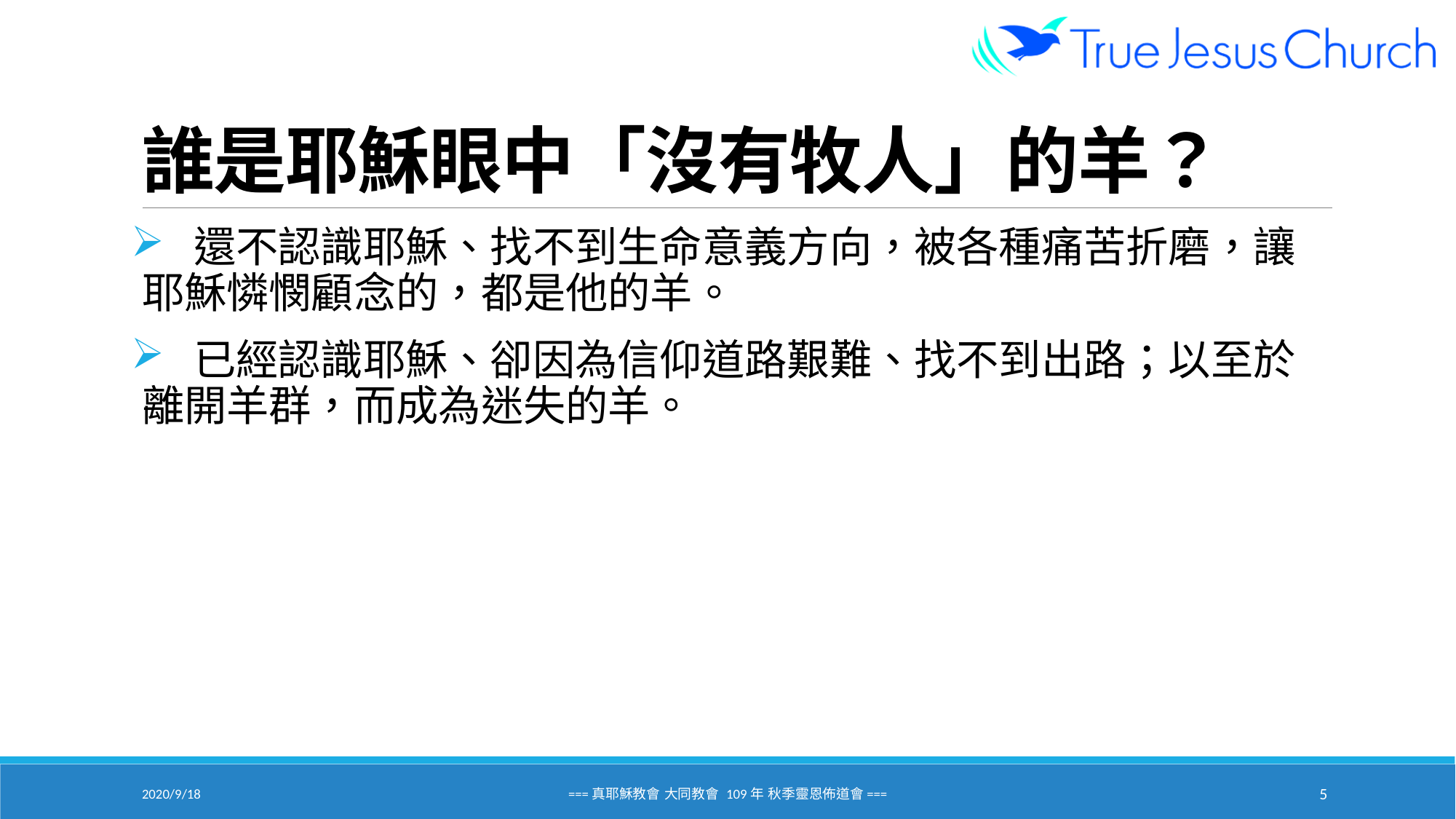

# 誰是耶穌眼中「沒有牧人」的羊？
  還不認識耶穌、找不到生命意義方向，被各種痛苦折磨，讓耶穌憐憫顧念的，都是他的羊。
  已經認識耶穌、卻因為信仰道路艱難、找不到出路；以至於離開羊群，而成為迷失的羊。

2020/9/18
===真耶穌教會 大同教會 109年 秋季靈恩佈道會===
5